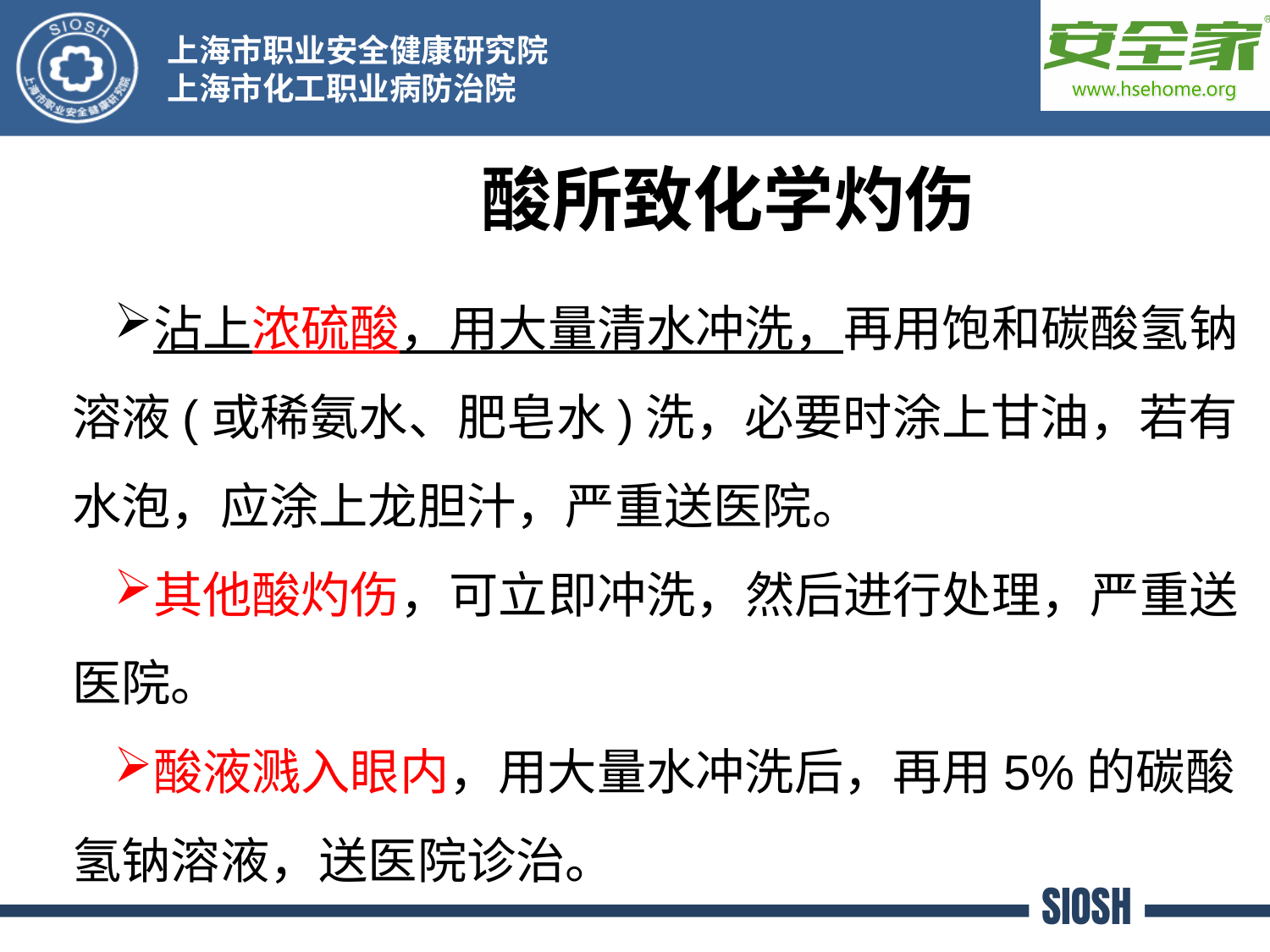

酸所致化学灼伤
沾上浓硫酸，用大量清水冲洗，再用饱和碳酸氢钠溶液(或稀氨水、肥皂水)洗，必要时涂上甘油，若有水泡，应涂上龙胆汁，严重送医院。
其他酸灼伤，可立即冲洗，然后进行处理，严重送医院。
酸液溅入眼内，用大量水冲洗后，再用5%的碳酸氢钠溶液，送医院诊治。